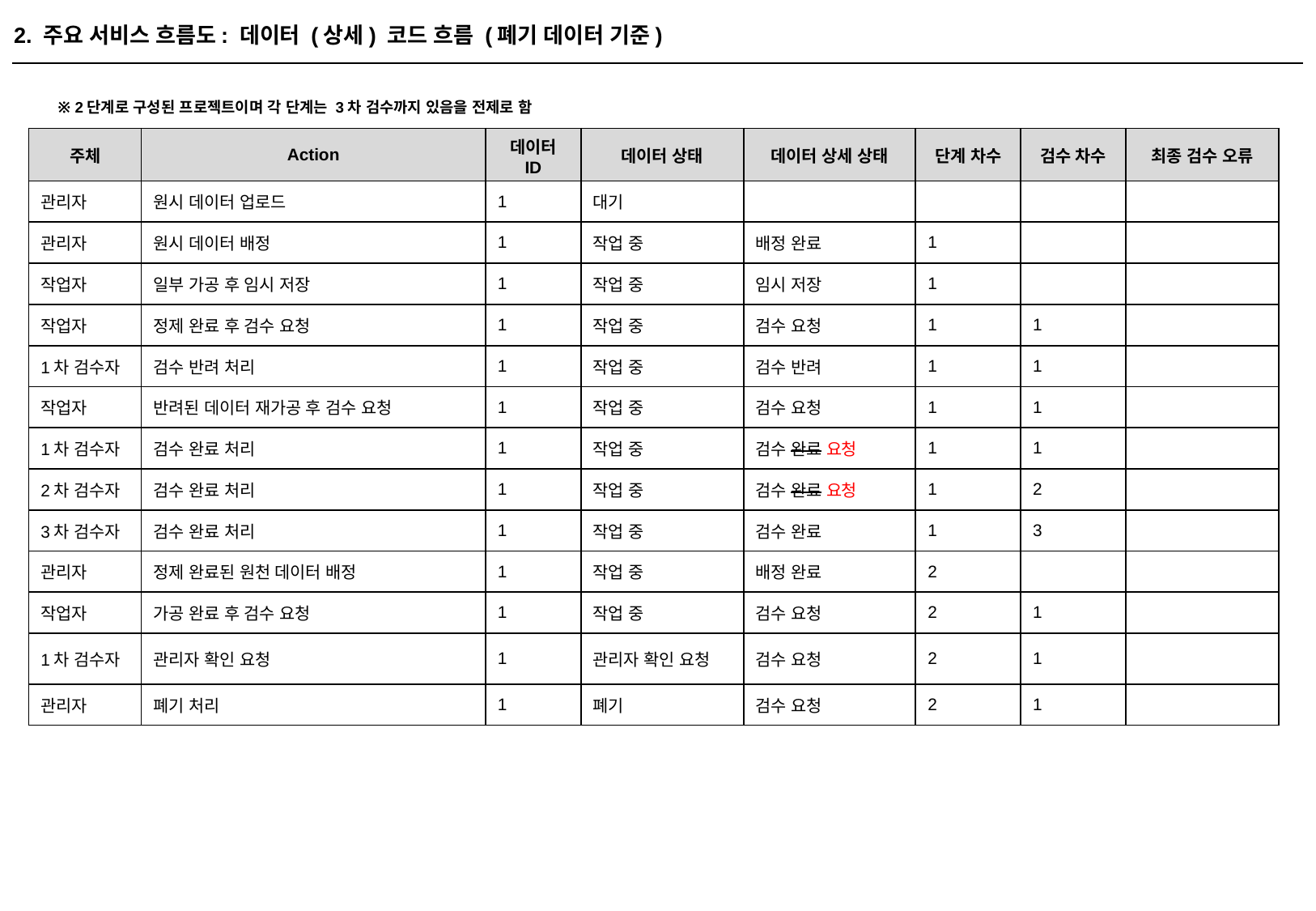

2. 주요 서비스 흐름도: 데이터 (상세) 코드 흐름 (폐기 데이터 기준)
※ 2단계로 구성된 프로젝트이며 각 단계는 3차 검수까지 있음을 전제로 함
| 주체 | Action | 데이터 ID | 데이터 상태 | 데이터 상세 상태 | 단계 차수 | 검수 차수 | 최종 검수 오류 |
| --- | --- | --- | --- | --- | --- | --- | --- |
| 관리자 | 원시 데이터 업로드 | 1 | 대기 |  |  |  |  |
| 관리자 | 원시 데이터 배정 | 1 | 작업 중 | 배정 완료 | 1 |  |  |
| 작업자 | 일부 가공 후 임시 저장 | 1 | 작업 중 | 임시 저장 | 1 |  |  |
| 작업자 | 정제 완료 후 검수 요청 | 1 | 작업 중 | 검수 요청 | 1 | 1 |  |
| 1차 검수자 | 검수 반려 처리 | 1 | 작업 중 | 검수 반려 | 1 | 1 |  |
| 작업자 | 반려된 데이터 재가공 후 검수 요청 | 1 | 작업 중 | 검수 요청 | 1 | 1 |  |
| 1차 검수자 | 검수 완료 처리 | 1 | 작업 중 | 검수 완료 요청 | 1 | 1 |  |
| 2차 검수자 | 검수 완료 처리 | 1 | 작업 중 | 검수 완료 요청 | 1 | 2 |  |
| 3차 검수자 | 검수 완료 처리 | 1 | 작업 중 | 검수 완료 | 1 | 3 |  |
| 관리자 | 정제 완료된 원천 데이터 배정 | 1 | 작업 중 | 배정 완료 | 2 |  |  |
| 작업자 | 가공 완료 후 검수 요청 | 1 | 작업 중 | 검수 요청 | 2 | 1 |  |
| 1차 검수자 | 관리자 확인 요청 | 1 | 관리자 확인 요청 | 검수 요청 | 2 | 1 |  |
| 관리자 | 폐기 처리 | 1 | 폐기 | 검수 요청 | 2 | 1 |  |